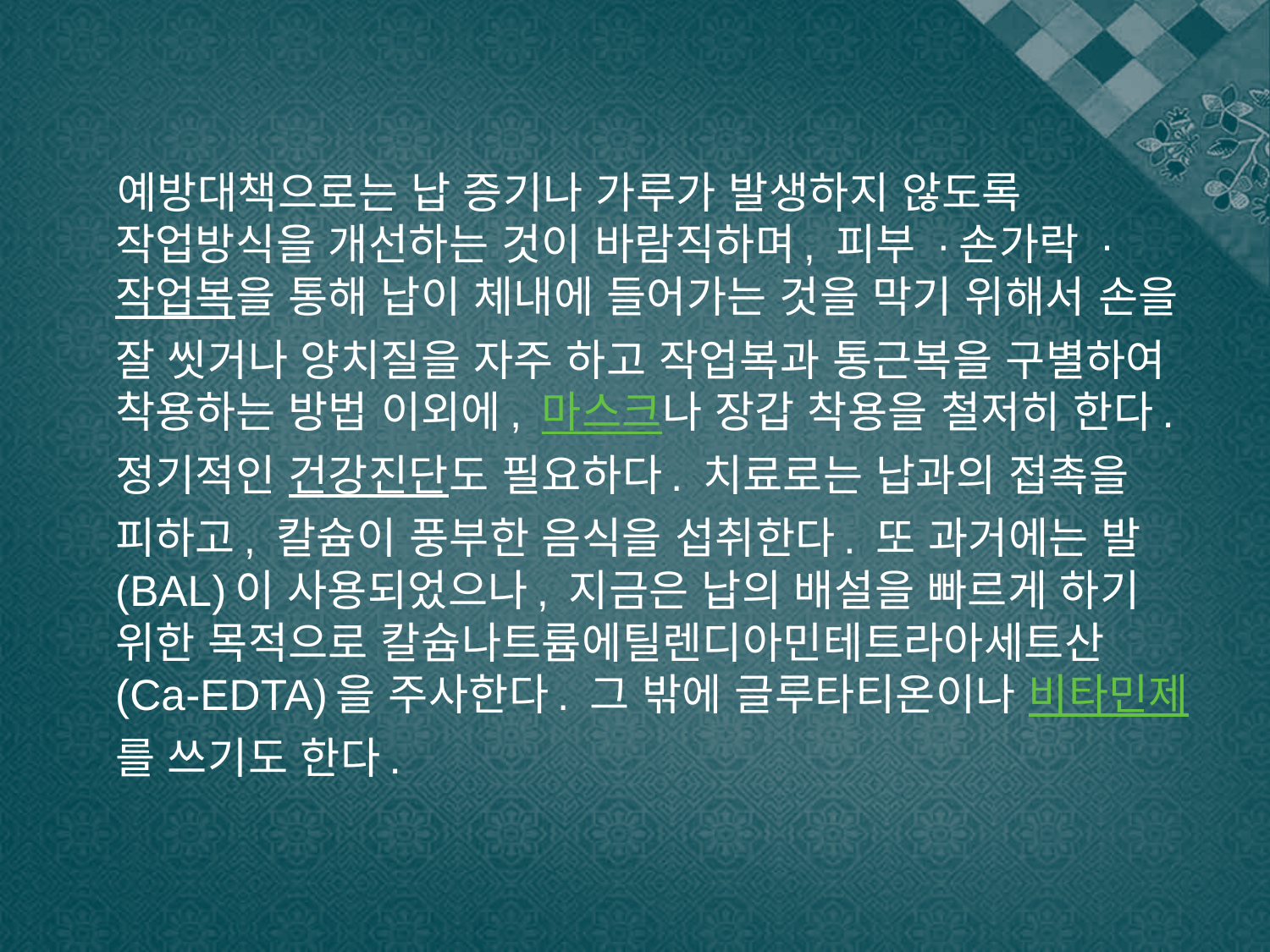

예방대책으로는 납 증기나 가루가 발생하지 않도록 작업방식을 개선하는 것이 바람직하며, 피부 ·손가락 ·작업복을 통해 납이 체내에 들어가는 것을 막기 위해서 손을 잘 씻거나 양치질을 자주 하고 작업복과 통근복을 구별하여 착용하는 방법 이외에, 마스크나 장갑 착용을 철저히 한다. 정기적인 건강진단도 필요하다. 치료로는 납과의 접촉을 피하고, 칼슘이 풍부한 음식을 섭취한다. 또 과거에는 발(BAL)이 사용되었으나, 지금은 납의 배설을 빠르게 하기 위한 목적으로 칼슘나트륨에틸렌디아민테트라아세트산(Ca-EDTA)을 주사한다. 그 밖에 글루타티온이나 비타민제를 쓰기도 한다.